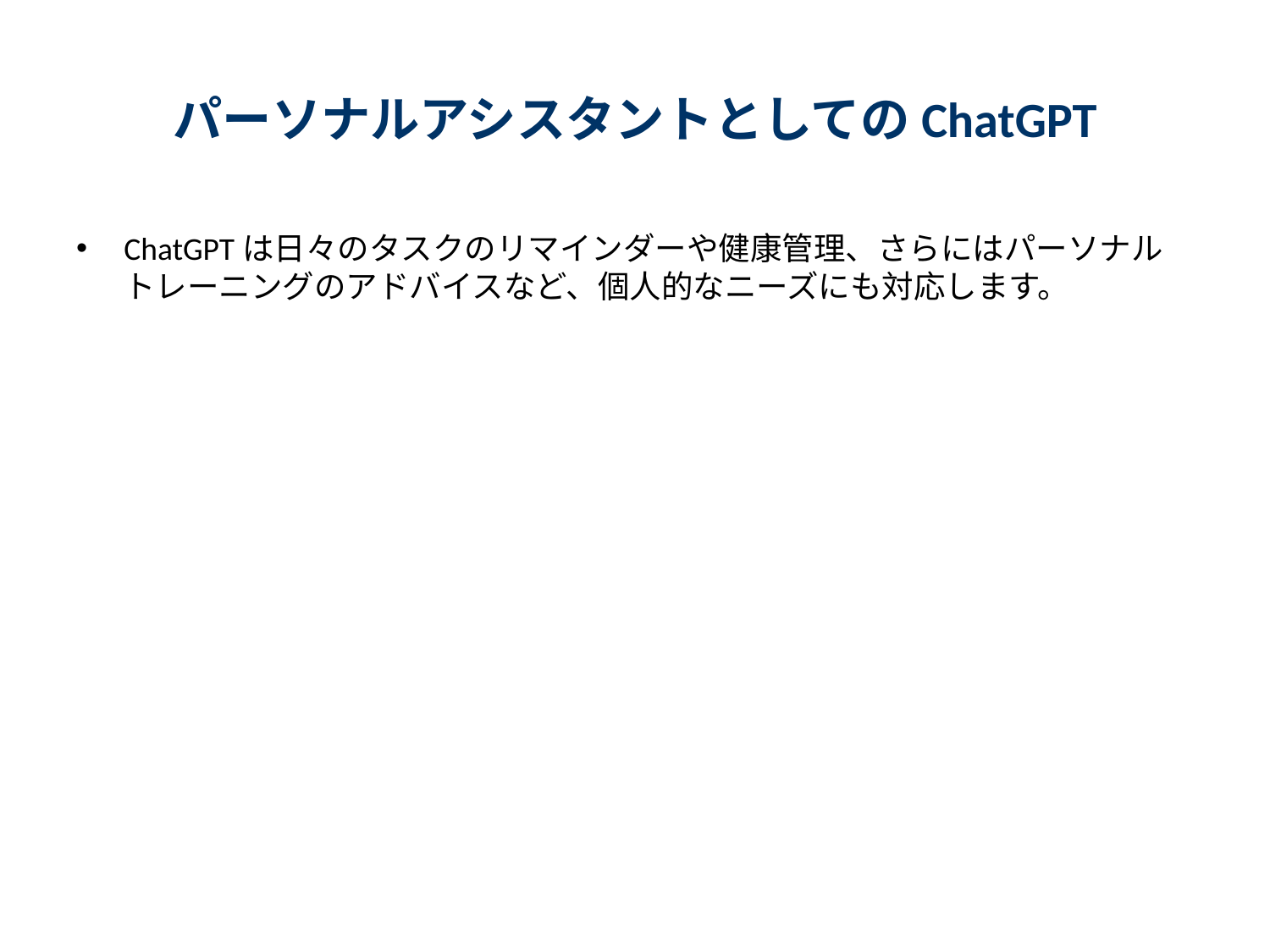

# パーソナルアシスタントとしてのChatGPT
ChatGPTは日々のタスクのリマインダーや健康管理、さらにはパーソナルトレーニングのアドバイスなど、個人的なニーズにも対応します。